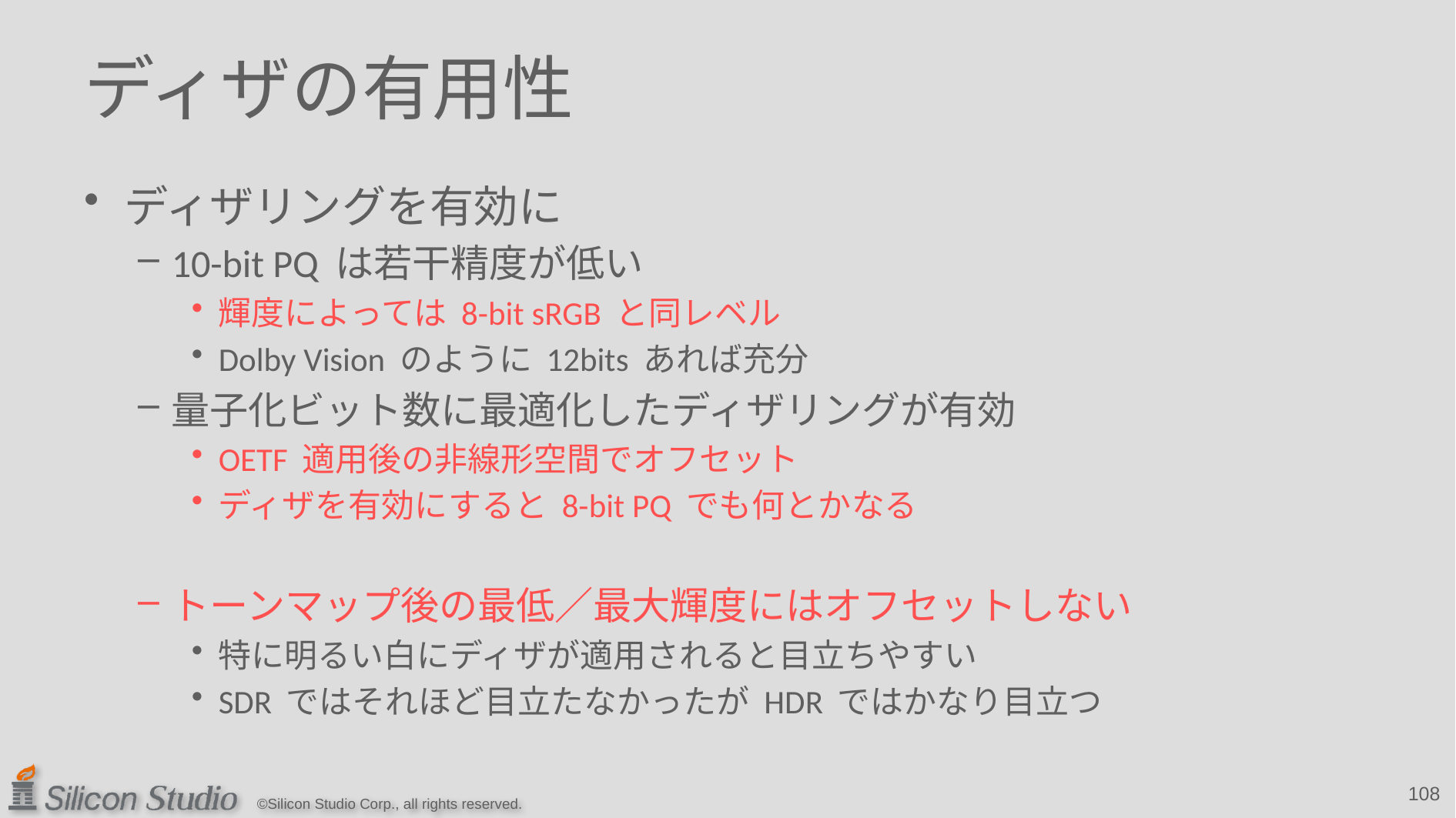

# ディザの有用性
ディザリングを有効に
10-bit PQ は若干精度が低い
輝度によっては 8-bit sRGB と同レベル
Dolby Vision のように 12bits あれば充分
量子化ビット数に最適化したディザリングが有効
OETF 適用後の非線形空間でオフセット
ディザを有効にすると 8-bit PQ でも何とかなる

トーンマップ後の最低／最大輝度にはオフセットしない
特に明るい白にディザが適用されると目立ちやすい
SDR ではそれほど目立たなかったが HDR ではかなり目立つ

108